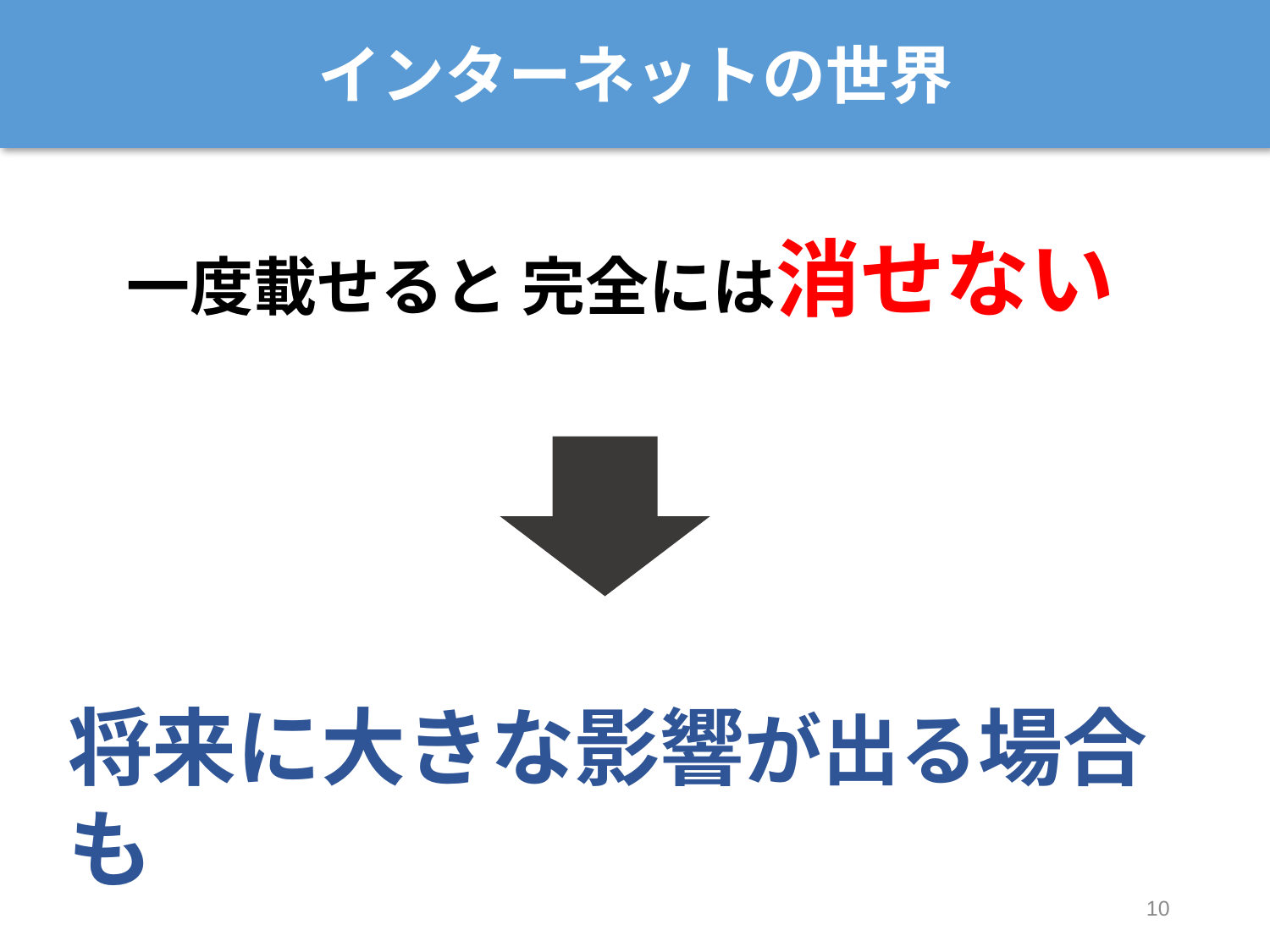

インターネットの世界
一度載せると 完全には消せない

将来に大きな影響が出る場合も
10